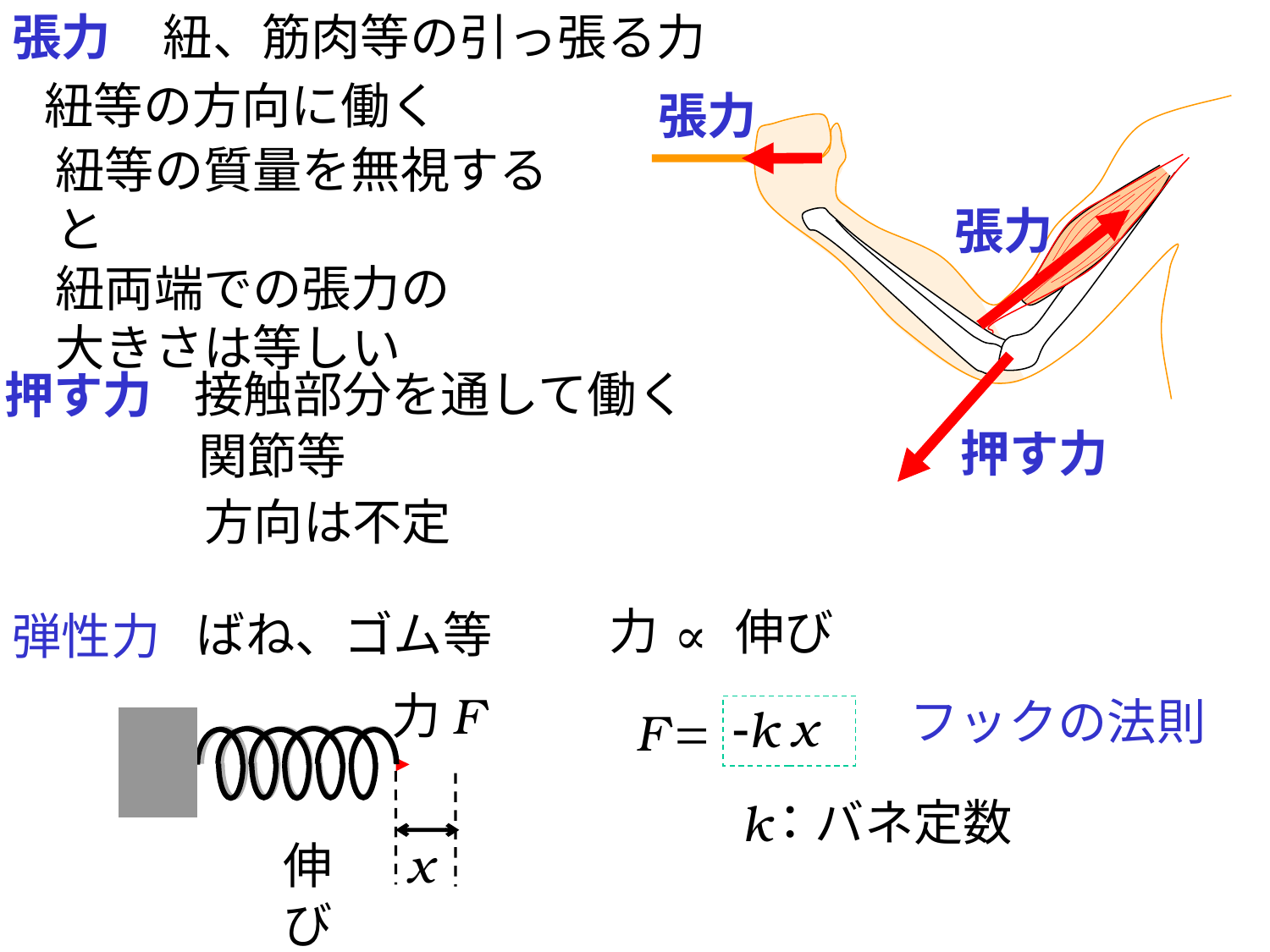

張力
紐、筋肉等の引っ張る力
紐等の方向に働く
張力

紐等の質量を無視すると
紐両端での張力の
大きさは等しい

張力

接触部分を通して働く
押す力
押す力
関節等
方向は不定

力
伸び
ばね、ゴム等
∝
弾性力

力F
フックの法則
x
−k
=
F

：バネ定数
k
x
伸び